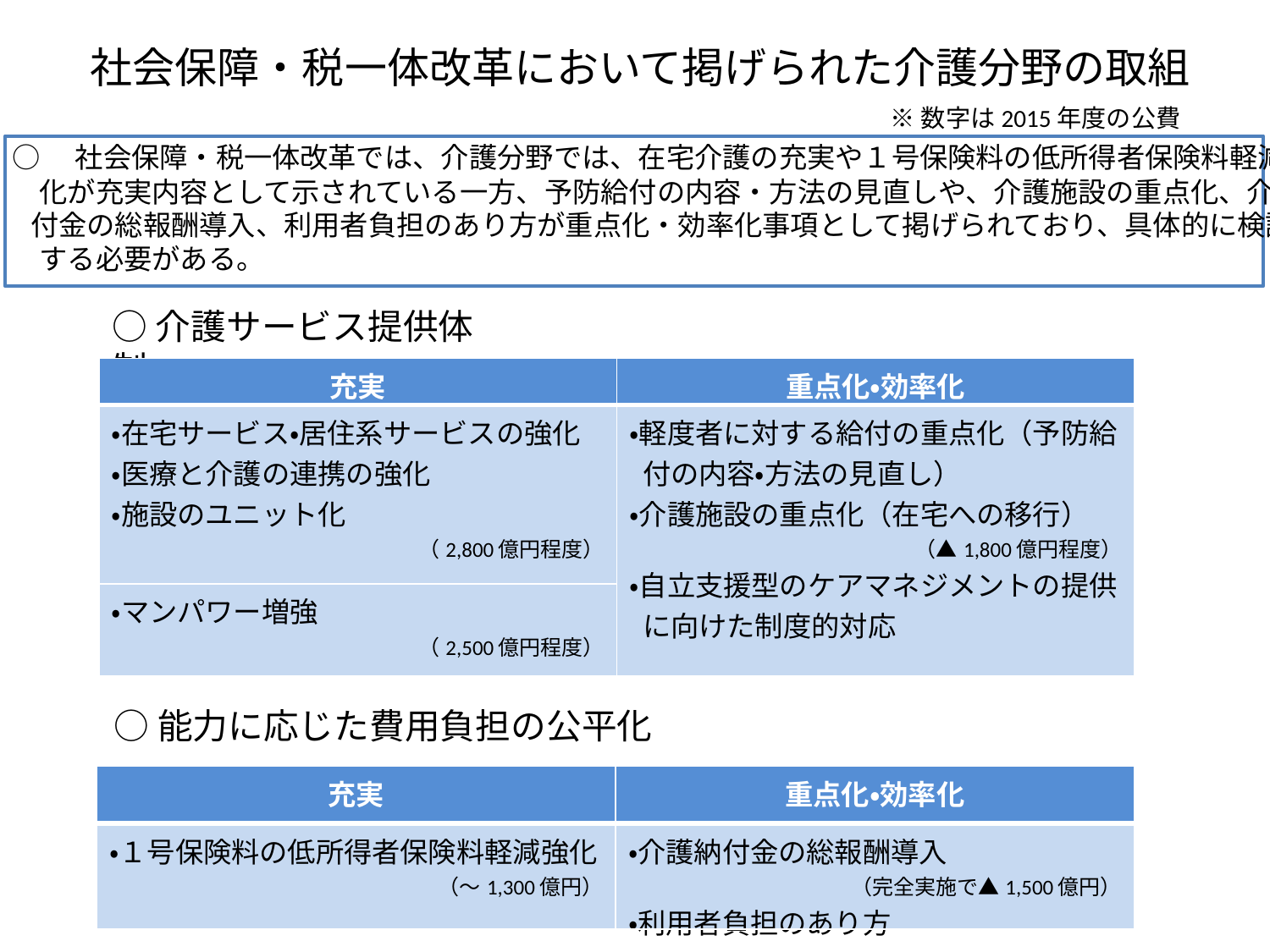

社会保障・税一体改革において掲げられた介護分野の取組
※数字は2015年度の公費
 ○　社会保障・税一体改革では、介護分野では、在宅介護の充実や１号保険料の低所得者保険料軽減強
　 化が充実内容として示されている一方、予防給付の内容・方法の見直しや、介護施設の重点化、介護給
   付金の総報酬導入、利用者負担のあり方が重点化・効率化事項として掲げられており、具体的に検討
　 する必要がある。
○介護サービス提供体制
| 充実 | 重点化・効率化 |
| --- | --- |
| ・在宅サービス・居住系サービスの強化 ・医療と介護の連携の強化 ・施設のユニット化 （2,800億円程度） | ・軽度者に対する給付の重点化（予防給付の内容・方法の見直し） ・介護施設の重点化（在宅への移行） （▲1,800億円程度） ・自立支援型のケアマネジメントの提供に向けた制度的対応 |
| ・マンパワー増強 （2,500億円程度） |  |
○能力に応じた費用負担の公平化
| 充実 | 重点化・効率化 |
| --- | --- |
| ・１号保険料の低所得者保険料軽減強化 （～1,300億円） | ・介護納付金の総報酬導入 （完全実施で▲1,500億円） ・利用者負担のあり方 |